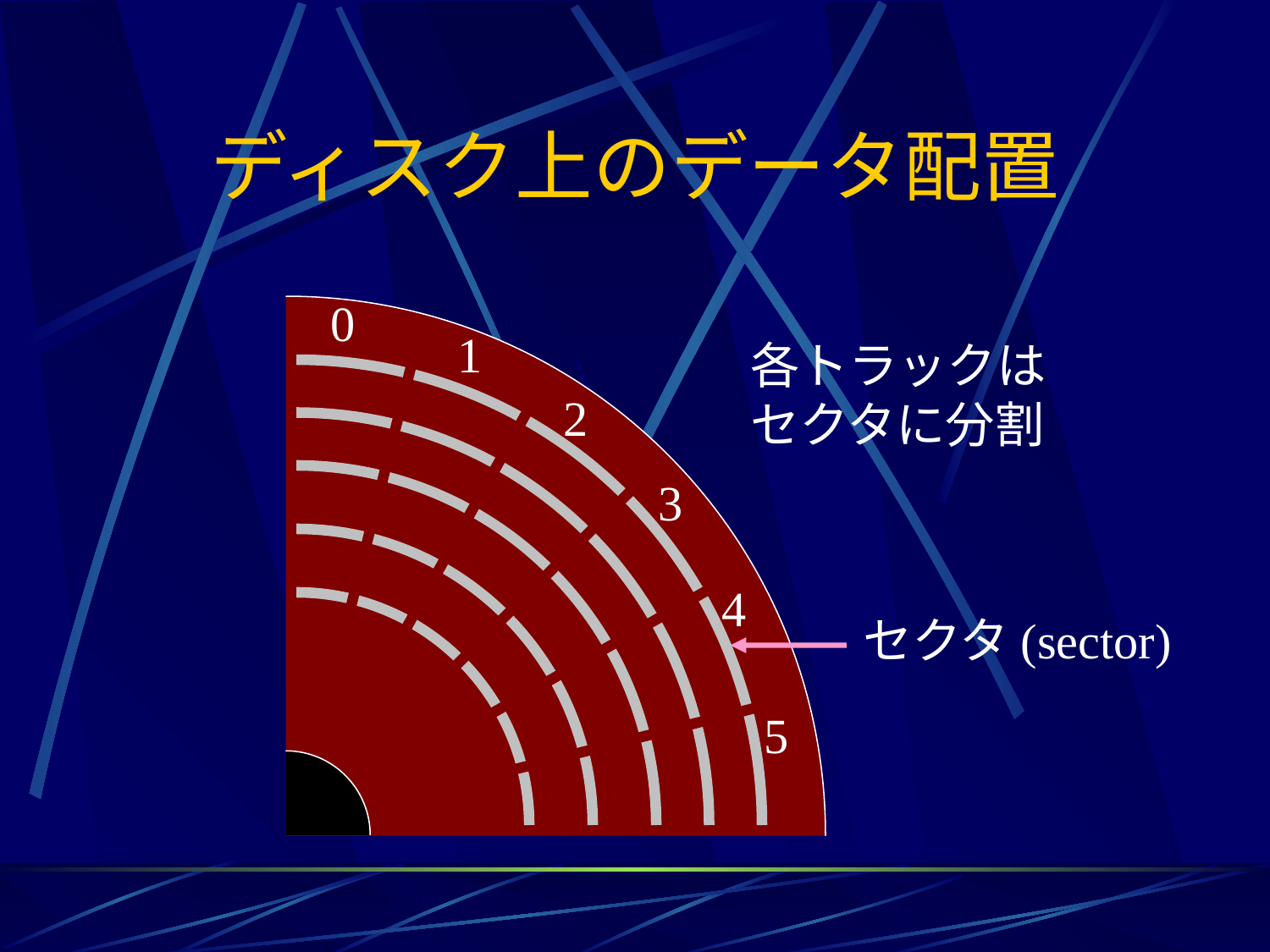

# ディスク上のデータ配置
0
1
2
3
4
5

各トラックは
セクタに分割

セクタ(sector)